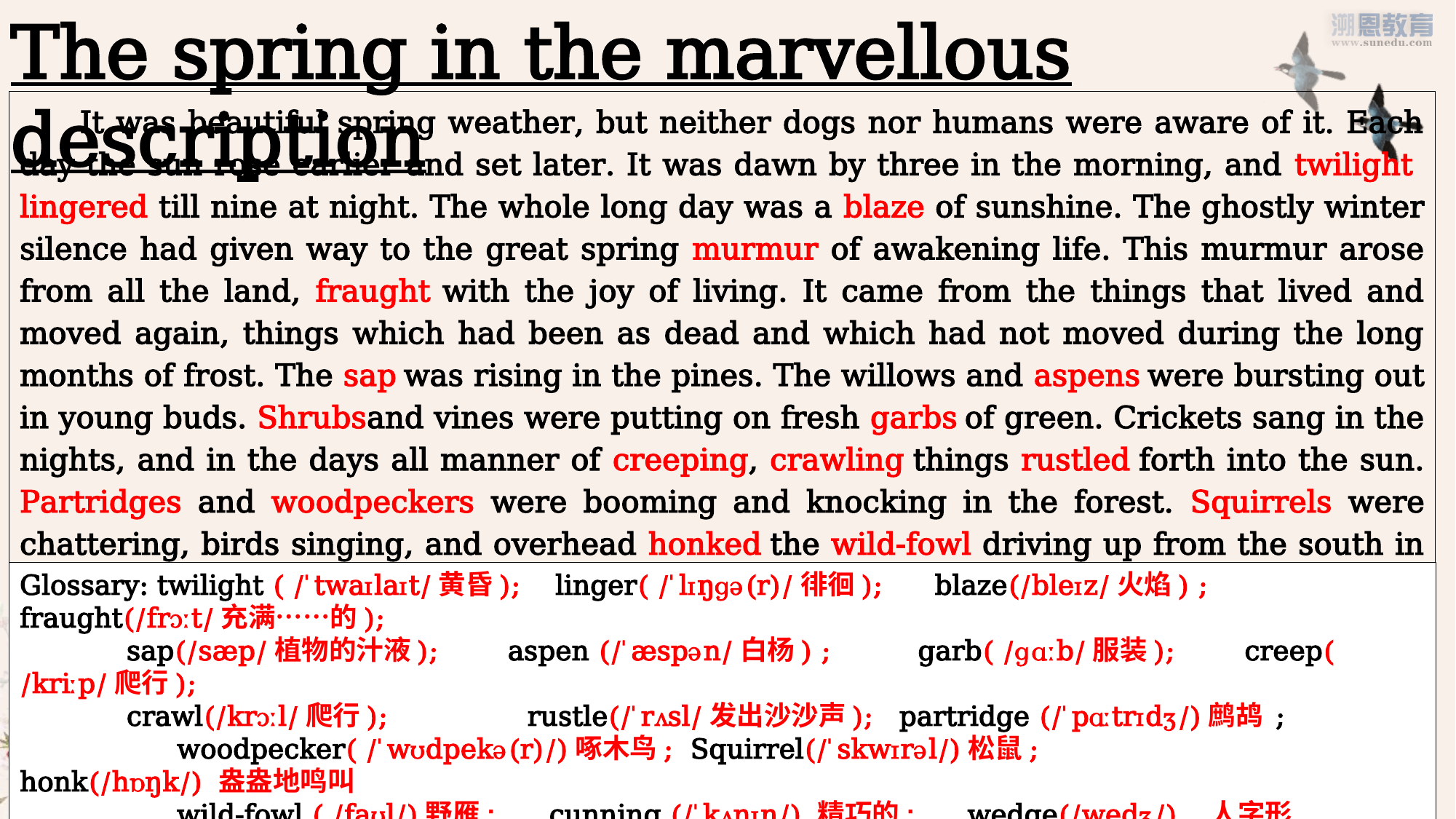

The spring in the marvellous description
     It was beautiful spring weather, but neither dogs nor humans were aware of it. Each day the sun rose earlier and set later. It was dawn by three in the morning, and twilight  lingered till nine at night. The whole long day was a blaze of sunshine. The ghostly winter silence had given way to the great spring murmur of awakening life. This murmur arose from all the land, fraught with the joy of living. It came from the things that lived and moved again, things which had been as dead and which had not moved during the long months of frost. The sap was rising in the pines. The willows and aspens were bursting out in young buds. Shrubsand vines were putting on fresh garbs of green. Crickets sang in the nights, and in the days all manner of creeping, crawling things rustled forth into the sun. Partridges and woodpeckers were booming and knocking in the forest. Squirrels were chattering, birds singing, and overhead honked the wild-fowl driving up from the south in cunning wedges that split the air.
Glossary: twilight ( /ˈtwaɪlaɪt/黄昏);    linger( /ˈlɪŋɡə(r)/徘徊);      blaze(/bleɪz/火焰) ;       fraught(/frɔːt/充满……的);
              sap(/sæp/植物的汁液);        aspen (/ˈæspən/白杨) ;          garb( /ɡɑːb/服装);        creep( /kriːp/爬行);
              crawl(/krɔːl/爬行);                rustle(/ˈrʌsl/发出沙沙声);   partridge (/ˈpɑːtrɪdʒ/)鹧鸪 ;
                  woodpecker( /ˈwʊdpekə(r)/)啄木鸟;  Squirrel(/ˈskwɪrəl/)松鼠;                              honk(/hɒŋk/) 盎盎地鸣叫
                  wild-fowl ( /faʊl/)野雁;       cunning (/ˈkʌnɪŋ/) 精巧的;      wedge(/wedʒ/)   人字形